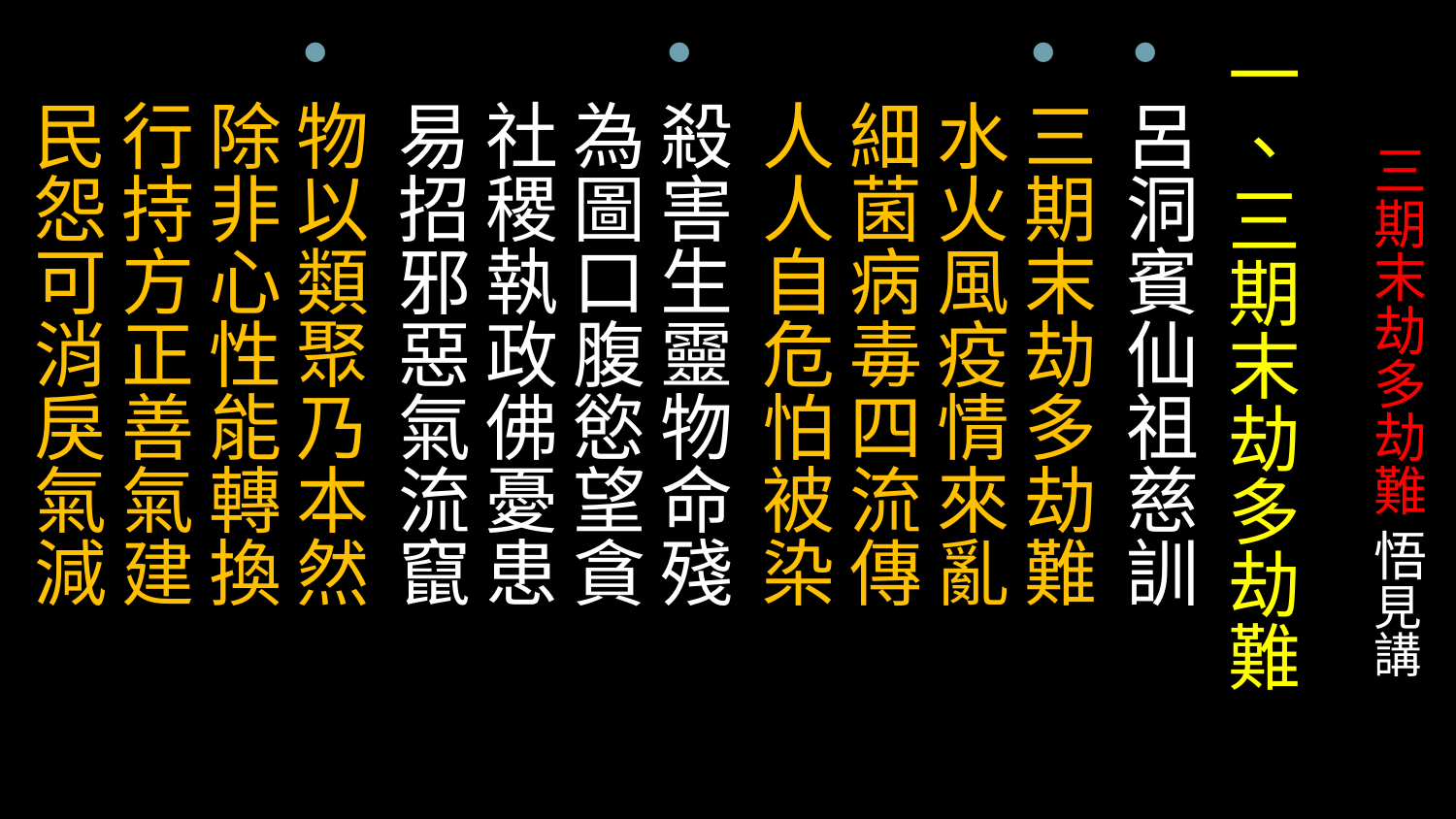

一、三期末劫多劫難
呂洞賓仙祖慈訓
三期末劫多劫難
水火風疫情來亂
細菌病毒四流傳
人人自危怕被染
殺害生靈物命殘
為圖口腹慾望貪
社稷執政佛憂患
易招邪惡氣流竄
物以類聚乃本然
除非心性能轉換
行持方正善氣建
民怨可消戾氣減
# 三期末劫多劫難 悟見講